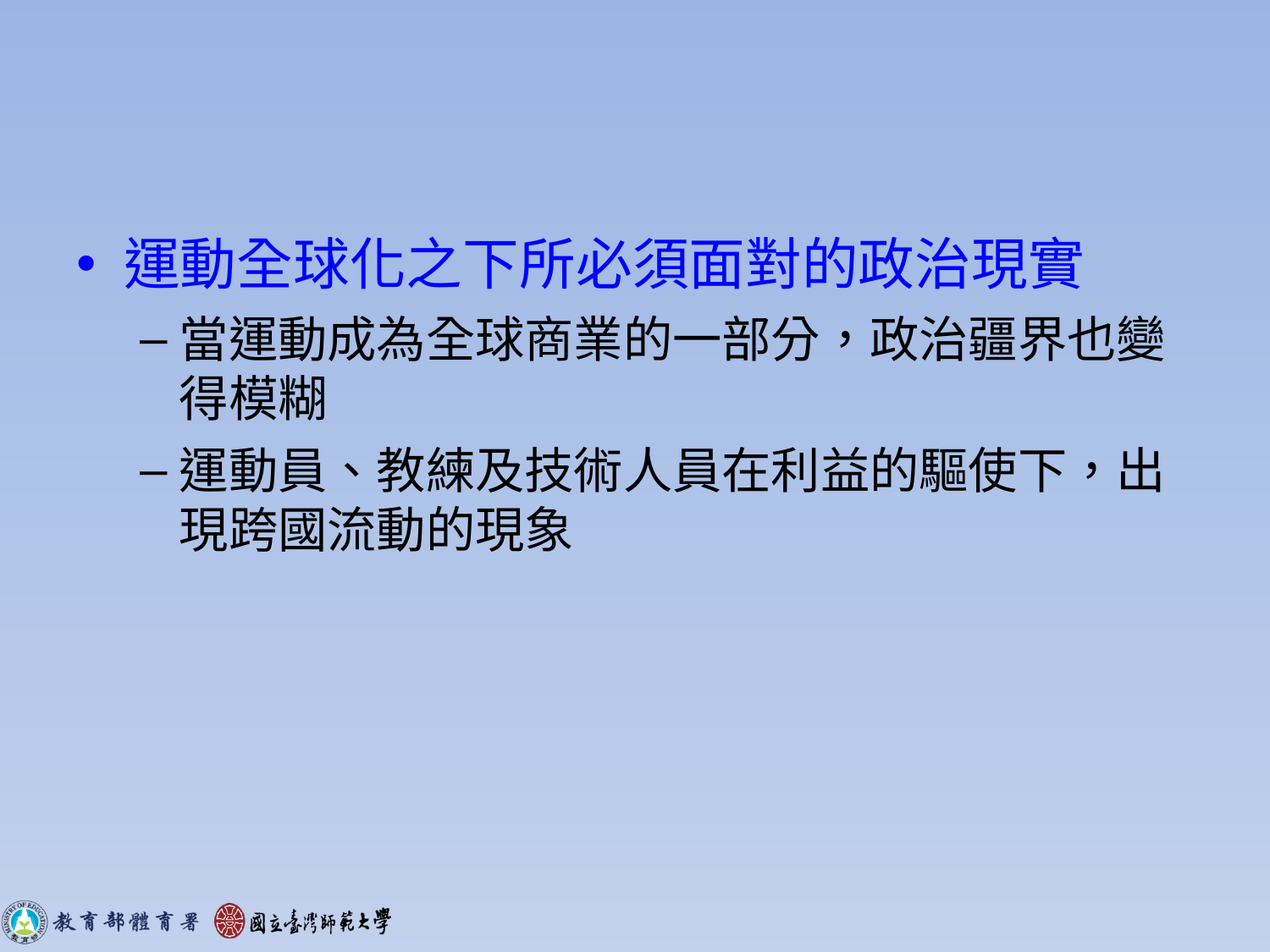

#
運動全球化之下所必須面對的政治現實
當運動成為全球商業的一部分，政治疆界也變得模糊
運動員、教練及技術人員在利益的驅使下，出現跨國流動的現象